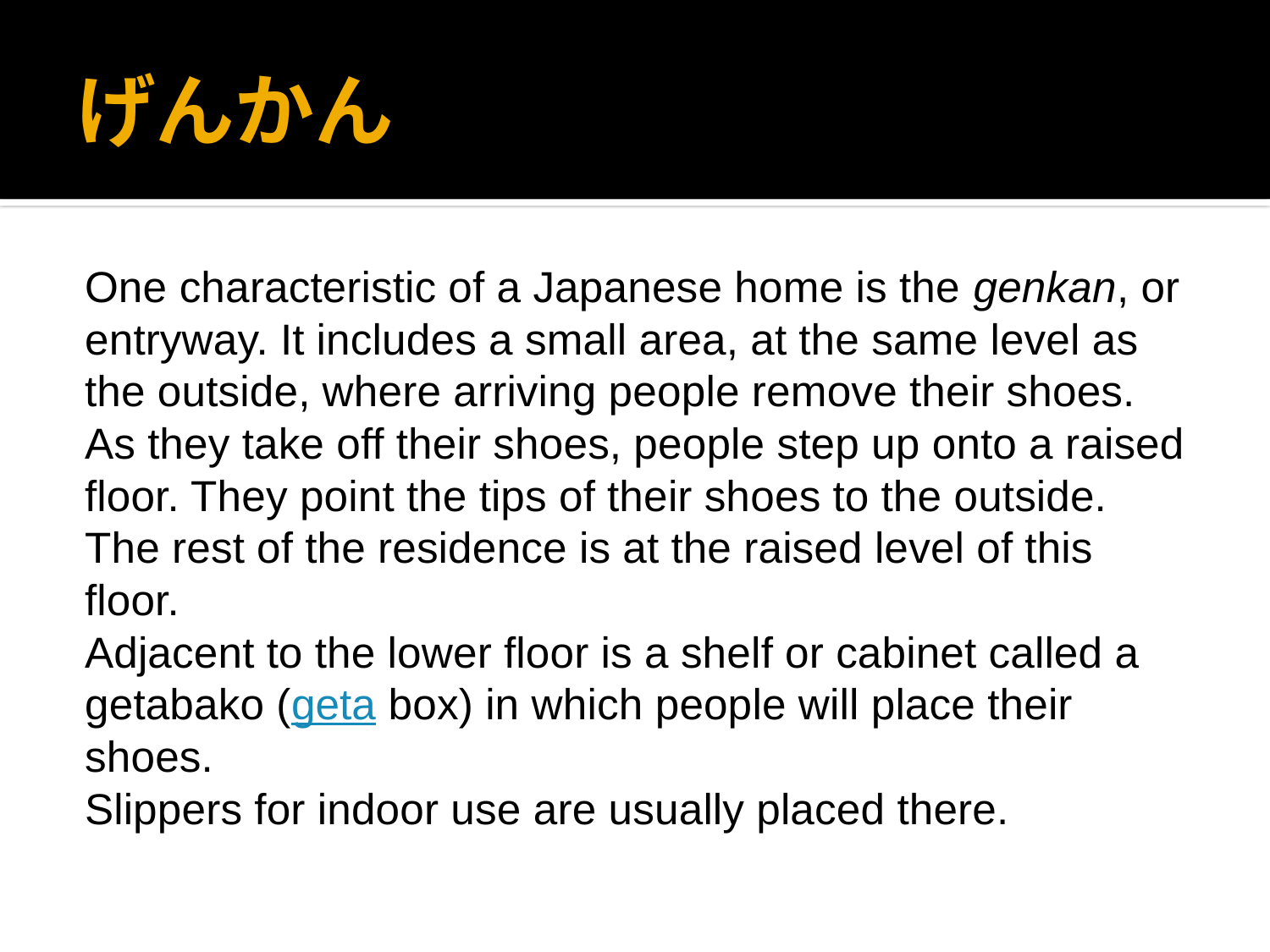

# げんかん
One characteristic of a Japanese home is the genkan, or entryway. It includes a small area, at the same level as the outside, where arriving people remove their shoes.
As they take off their shoes, people step up onto a raised floor. They point the tips of their shoes to the outside.
The rest of the residence is at the raised level of this floor.
Adjacent to the lower floor is a shelf or cabinet called a getabako (geta box) in which people will place their shoes.
Slippers for indoor use are usually placed there.